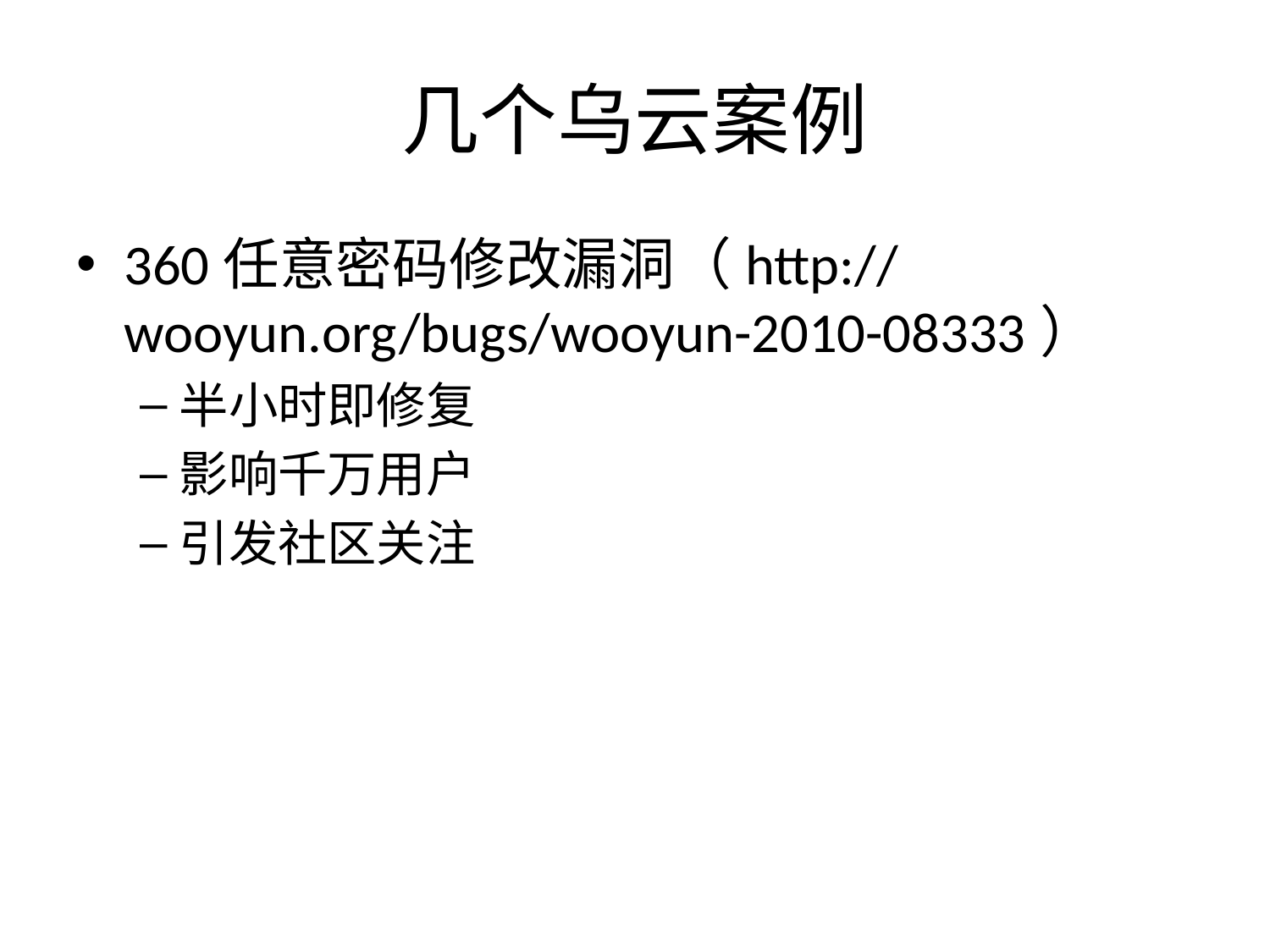

# 几个乌云案例
360任意密码修改漏洞（http://wooyun.org/bugs/wooyun-2010-08333）
半小时即修复
影响千万用户
引发社区关注